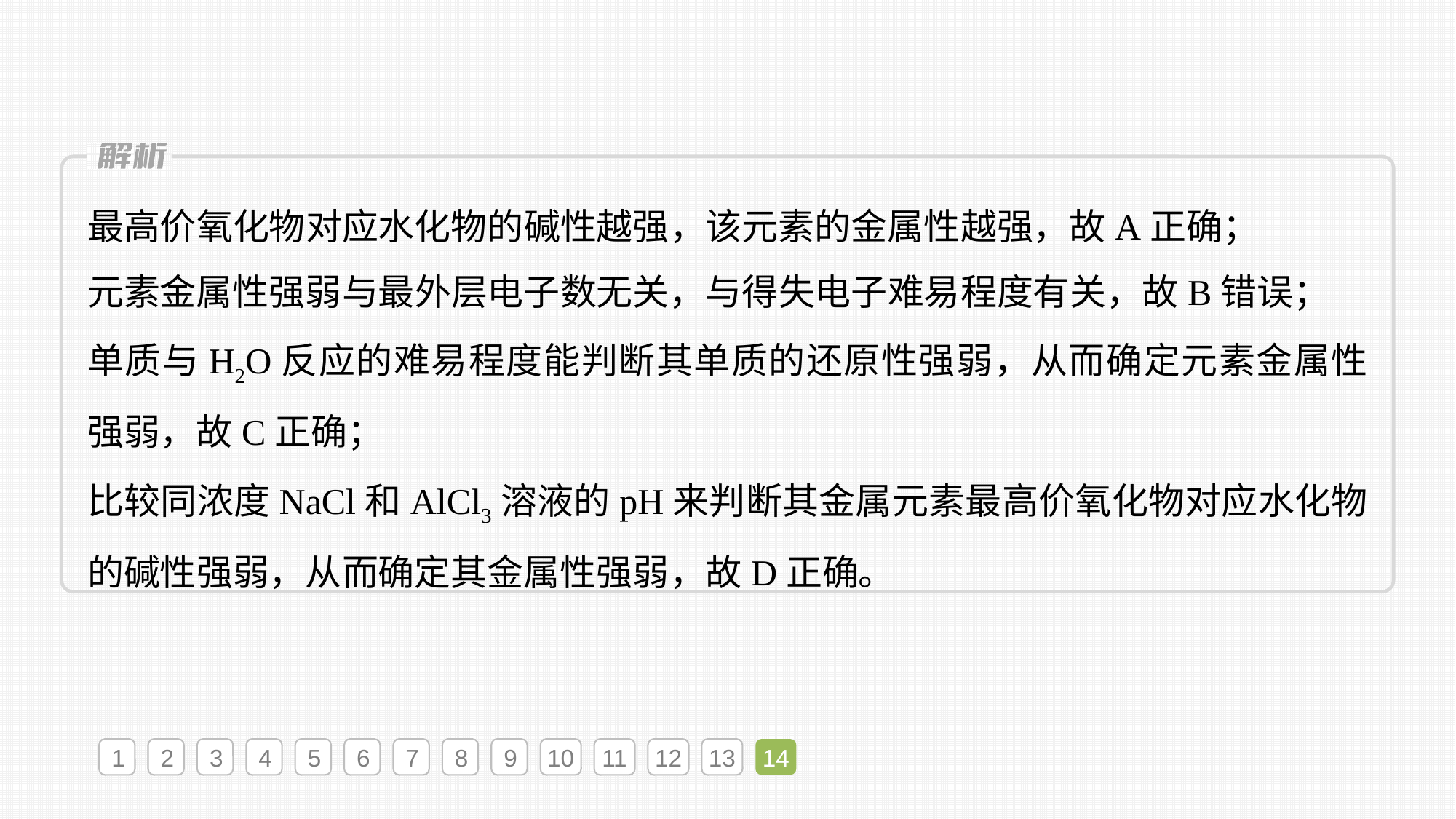

最高价氧化物对应水化物的碱性越强，该元素的金属性越强，故A正确；
元素金属性强弱与最外层电子数无关，与得失电子难易程度有关，故B错误；
单质与H2O反应的难易程度能判断其单质的还原性强弱，从而确定元素金属性强弱，故C正确；
比较同浓度NaCl和AlCl3溶液的pH来判断其金属元素最高价氧化物对应水化物的碱性强弱，从而确定其金属性强弱，故D正确。
1
2
3
4
5
6
7
8
9
10
11
12
13
14